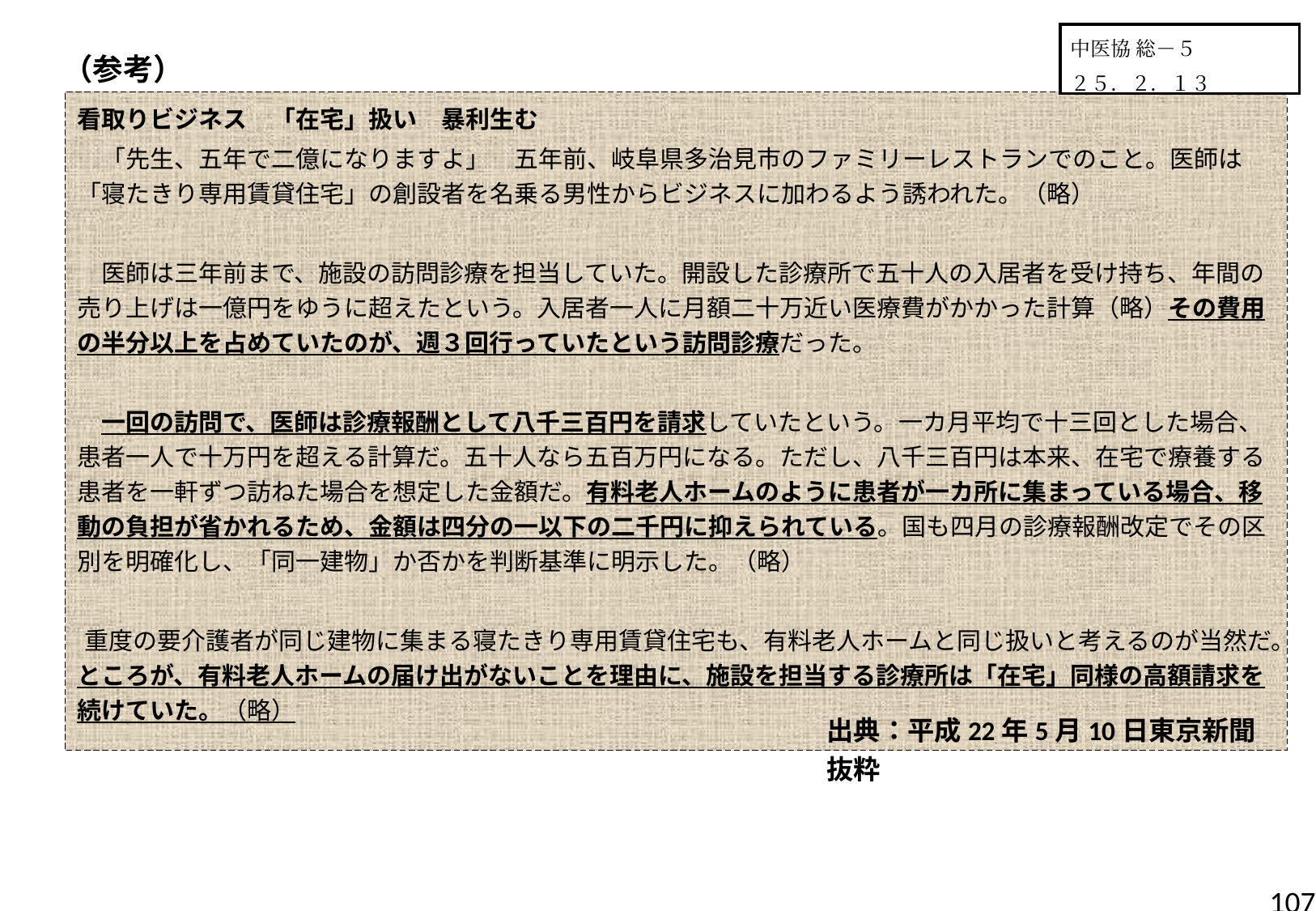

中医協 総－５
２５．２．１３

（参考）
看取りビジネス　「在宅」扱い　暴利生む
　「先生、五年で二億になりますよ」　五年前、岐阜県多治見市のファミリーレストランでのこと。医師は「寝たきり専用賃貸住宅」の創設者を名乗る男性からビジネスに加わるよう誘われた。（略）

　医師は三年前まで、施設の訪問診療を担当していた。開設した診療所で五十人の入居者を受け持ち、年間の売り上げは一億円をゆうに超えたという。入居者一人に月額二十万近い医療費がかかった計算（略）その費用の半分以上を占めていたのが、週３回行っていたという訪問診療だった。

　一回の訪問で、医師は診療報酬として八千三百円を請求していたという。一カ月平均で十三回とした場合、患者一人で十万円を超える計算だ。五十人なら五百万円になる。ただし、八千三百円は本来、在宅で療養する患者を一軒ずつ訪ねた場合を想定した金額だ。有料老人ホームのように患者が一カ所に集まっている場合、移動の負担が省かれるため、金額は四分の一以下の二千円に抑えられている。国も四月の診療報酬改定でその区別を明確化し、「同一建物」か否かを判断基準に明示した。（略）

 重度の要介護者が同じ建物に集まる寝たきり専用賃貸住宅も、有料老人ホームと同じ扱いと考えるのが当然だ。ところが、有料老人ホームの届け出がないことを理由に、施設を担当する診療所は「在宅」同様の高額請求を続けていた。（略）
出典：平成22年5月10日東京新聞抜粋
107